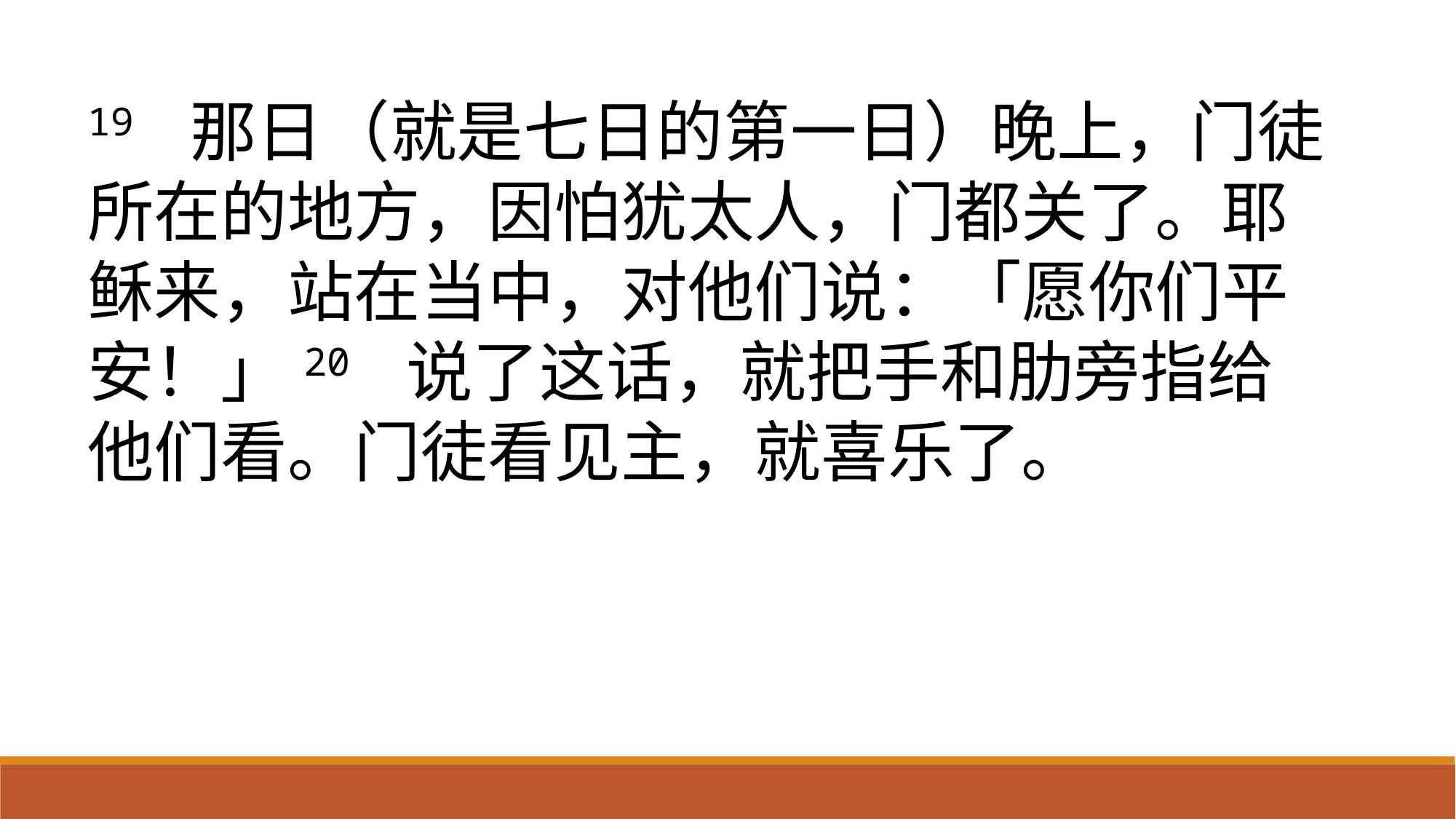

19 那日（就是七日的第一日）晚上，门徒所在的地方，因怕犹太人，门都关了。耶稣来，站在当中，对他们说：「愿你们平安！」20 说了这话，就把手和肋旁指给他们看。门徒看见主，就喜乐了。